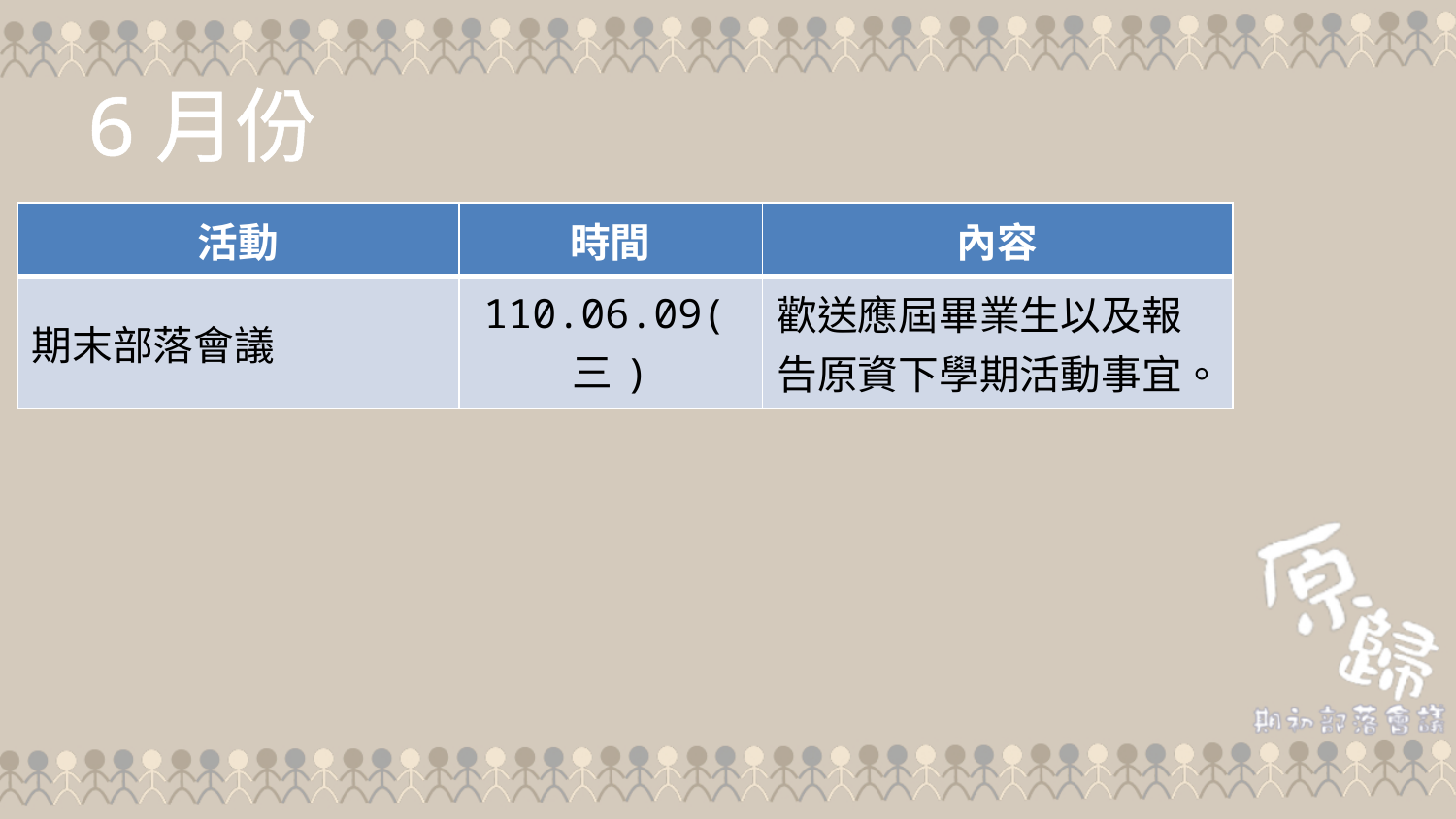

# 6月份
| 活動 | 時間 | 內容 |
| --- | --- | --- |
| 期末部落會議 | 110.06.09(三) | 歡送應屆畢業生以及報告原資下學期活動事宜。 |
88